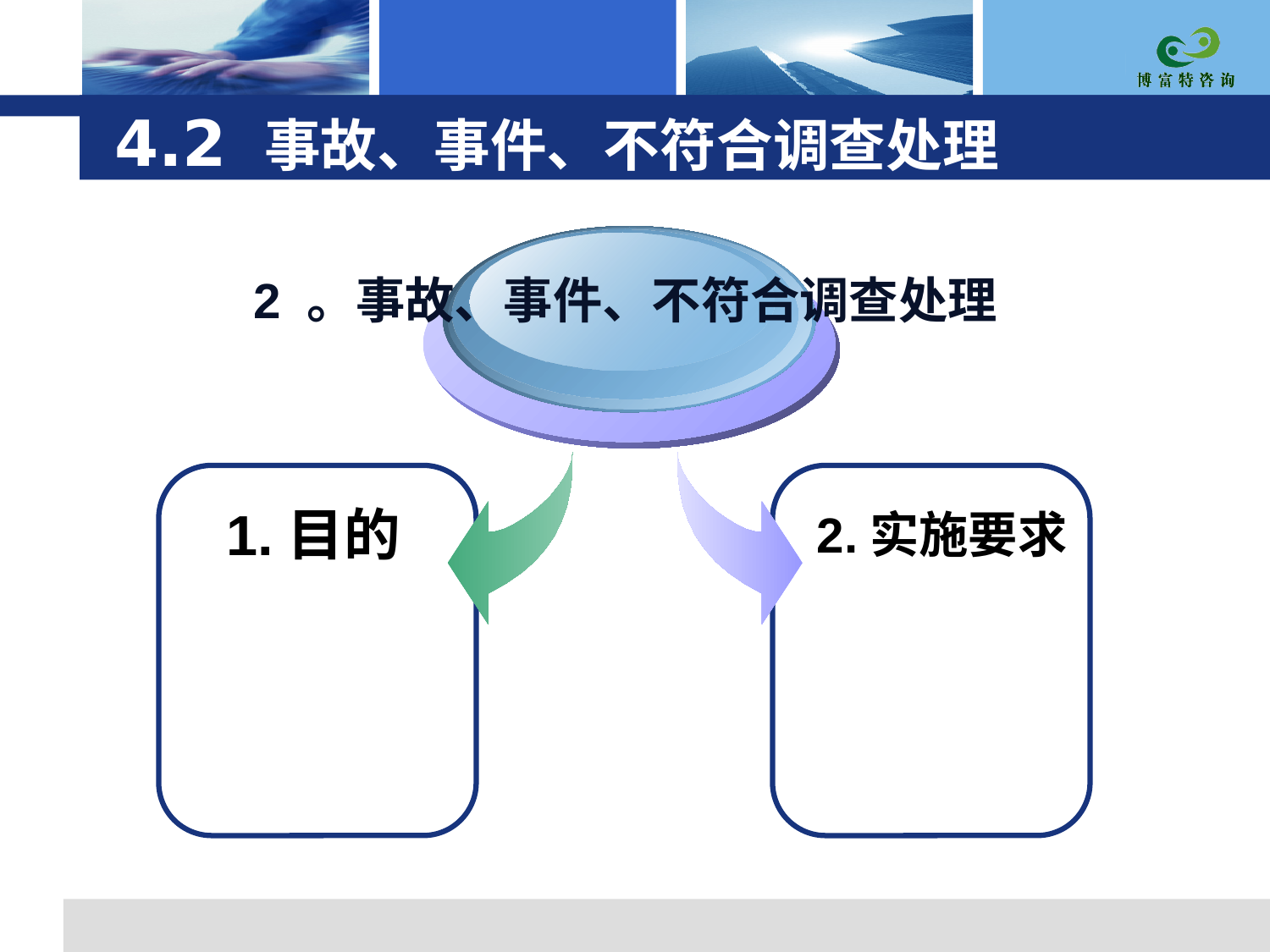

# 4.2 事故、事件、不符合调查处理

2 。事故、事件、不符合调查处理

1.目的
2.实施要求